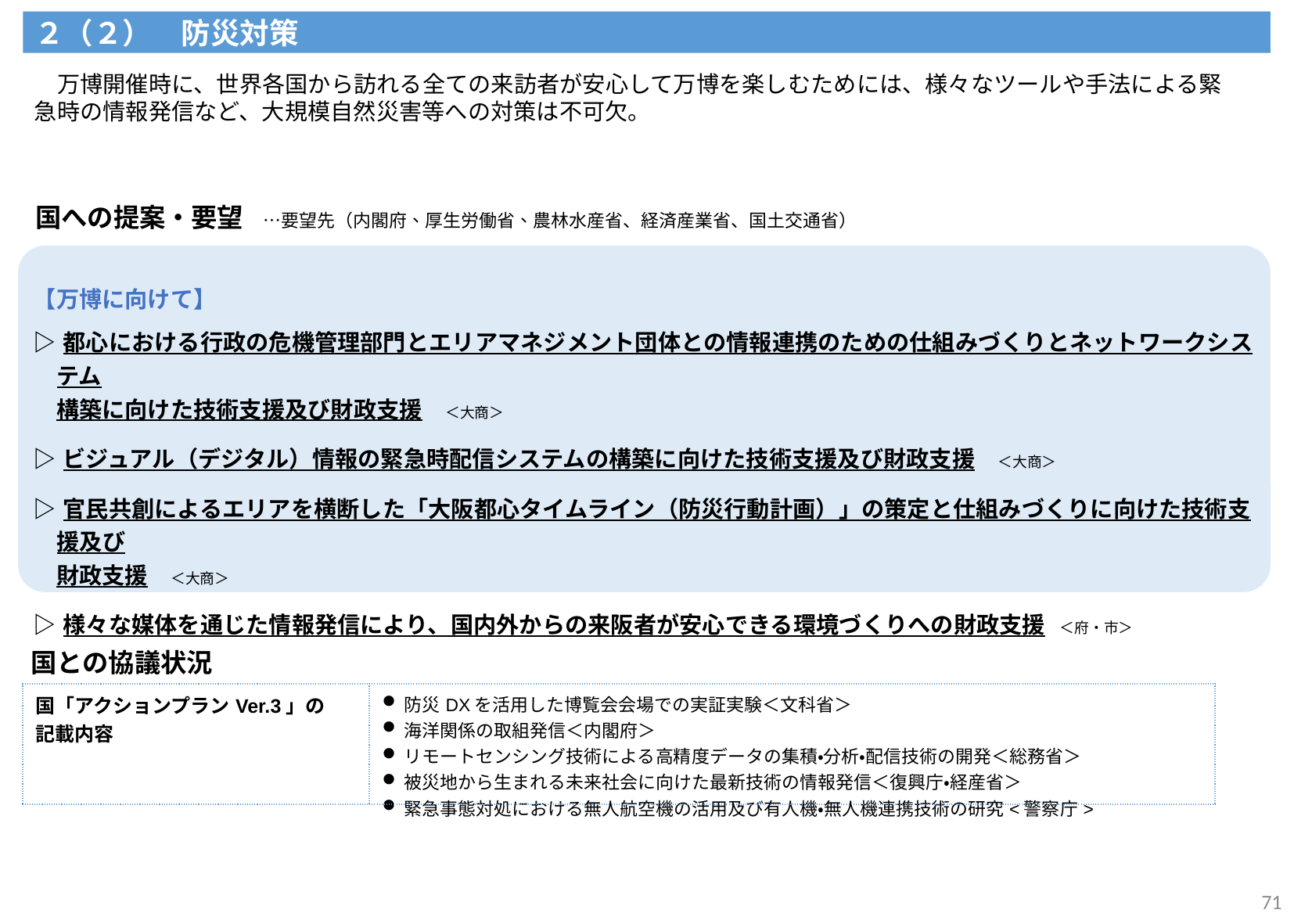

２（２）　防災対策
　万博開催時に、世界各国から訪れる全ての来訪者が安心して万博を楽しむためには、様々なツールや手法による緊急時の情報発信など、大規模自然災害等への対策は不可欠。
国への提案・要望　…要望先（内閣府、厚生労働省、農林水産省、経済産業省、国土交通省）

| 【万博に向けて】 ▷都心における行政の危機管理部門とエリアマネジメント団体との情報連携のための仕組みづくりとネットワークシステム 　構築に向けた技術支援及び財政支援　＜大商＞ ▷ビジュアル（デジタル）情報の緊急時配信システムの構築に向けた技術支援及び財政支援　＜大商＞ ▷官民共創によるエリアを横断した「大阪都心タイムライン（防災行動計画）」の策定と仕組みづくりに向けた技術支援及び 　財政支援　＜大商＞ ▷様々な媒体を通じた情報発信により、国内外からの来阪者が安心できる環境づくりへの財政支援　＜府・市＞ |
| --- |
国との協議状況
| 国「アクションプランVer.3」の 記載内容 | 防災DXを活用した博覧会会場での実証実験＜文科省＞　 海洋関係の取組発信＜内閣府＞ リモートセンシング技術による高精度データの集積・分析・配信技術の開発＜総務省＞　 被災地から生まれる未来社会に向けた最新技術の情報発信＜復興庁・経産省＞　 緊急事態対処における無人航空機の活用及び有人機・無人機連携技術の研究<警察庁> |
| --- | --- |

71